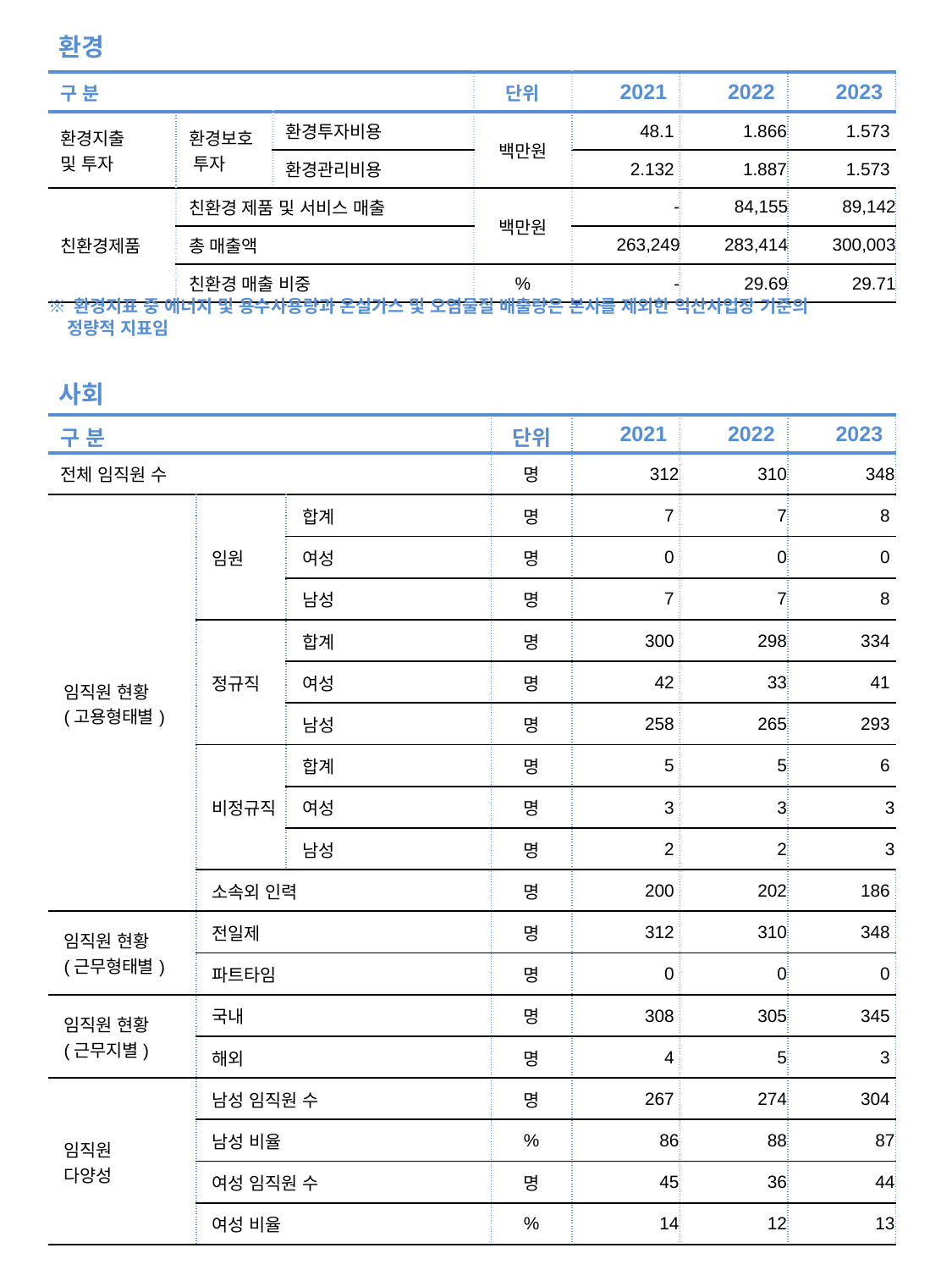

환경
| 구 분 |  |  | 단위 | 2021 | 2022 | 2023 |
| --- | --- | --- | --- | --- | --- | --- |
| 환경지출 및 투자 | 환경보호 투자 | 환경투자비용 | 백만원 | 48.1 | 1.866 | 1.573 |
|  |  | 환경관리비용 |  | 2.132 | 1.887 | 1.573 |
| 친환경제품 | 친환경 제품 및 서비스 매출 |  | 백만원 | - | 84,155 | 89,142 |
|  | 총 매출액 |  |  | 263,249 | 283,414 | 300,003 |
|  | 친환경 매출 비중 |  | % | - | 29.69 | 29.71 |
※ 환경지표 중 에너지 및 용수사용량과 온실가스 및 오염물질 배출량은 본사를 제외한 익산사업장 기준의
   정량적 지표임
사회
| 구 분 |  |  | 단위 | 2021 | 2022 | 2023 |
| --- | --- | --- | --- | --- | --- | --- |
| 전체 임직원 수 |  |  | 명 | 312 | 310 | 348 |
| 임직원 현황 (고용형태별) | 임원 | 합계 | 명 | 7 | 7 | 8 |
|  |  | 여성 | 명 | 0 | 0 | 0 |
|  |  | 남성 | 명 | 7 | 7 | 8 |
|  | 정규직 | 합계 | 명 | 300 | 298 | 334 |
|  |  | 여성 | 명 | 42 | 33 | 41 |
|  |  | 남성 | 명 | 258 | 265 | 293 |
|  | 비정규직 | 합계 | 명 | 5 | 5 | 6 |
|  |  | 여성 | 명 | 3 | 3 | 3 |
|  |  | 남성 | 명 | 2 | 2 | 3 |
|  | 소속외 인력 |  | 명 | 200 | 202 | 186 |
| 임직원 현황 (근무형태별) | 전일제 |  | 명 | 312 | 310 | 348 |
|  | 파트타임 |  | 명 | 0 | 0 | 0 |
| 임직원 현황 (근무지별) | 국내 |  | 명 | 308 | 305 | 345 |
|  | 해외 |  | 명 | 4 | 5 | 3 |
| 임직원 다양성 | 남성 임직원 수 |  | 명 | 267 | 274 | 304 |
|  | 남성 비율 |  | % | 86 | 88 | 87 |
|  | 여성 임직원 수 |  | 명 | 45 | 36 | 44 |
|  | 여성 비율 |  | % | 14 | 12 | 13 |